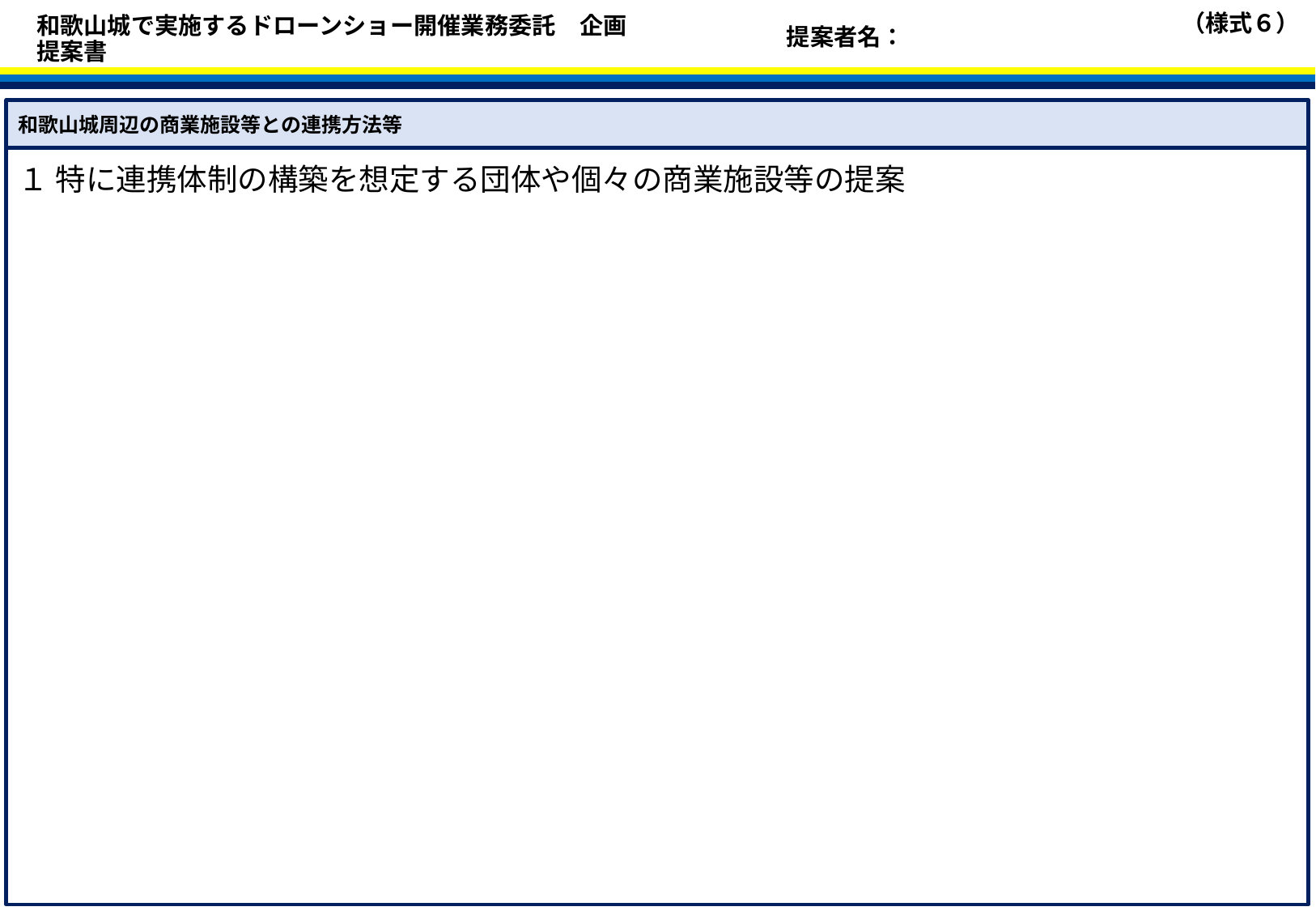

（様式６）
提案者名：
和歌山城で実施するドローンショー開催業務委託　企画提案書
和歌山城周辺の商業施設等との連携方法等

１ 特に連携体制の構築を想定する団体や個々の商業施設等の提案